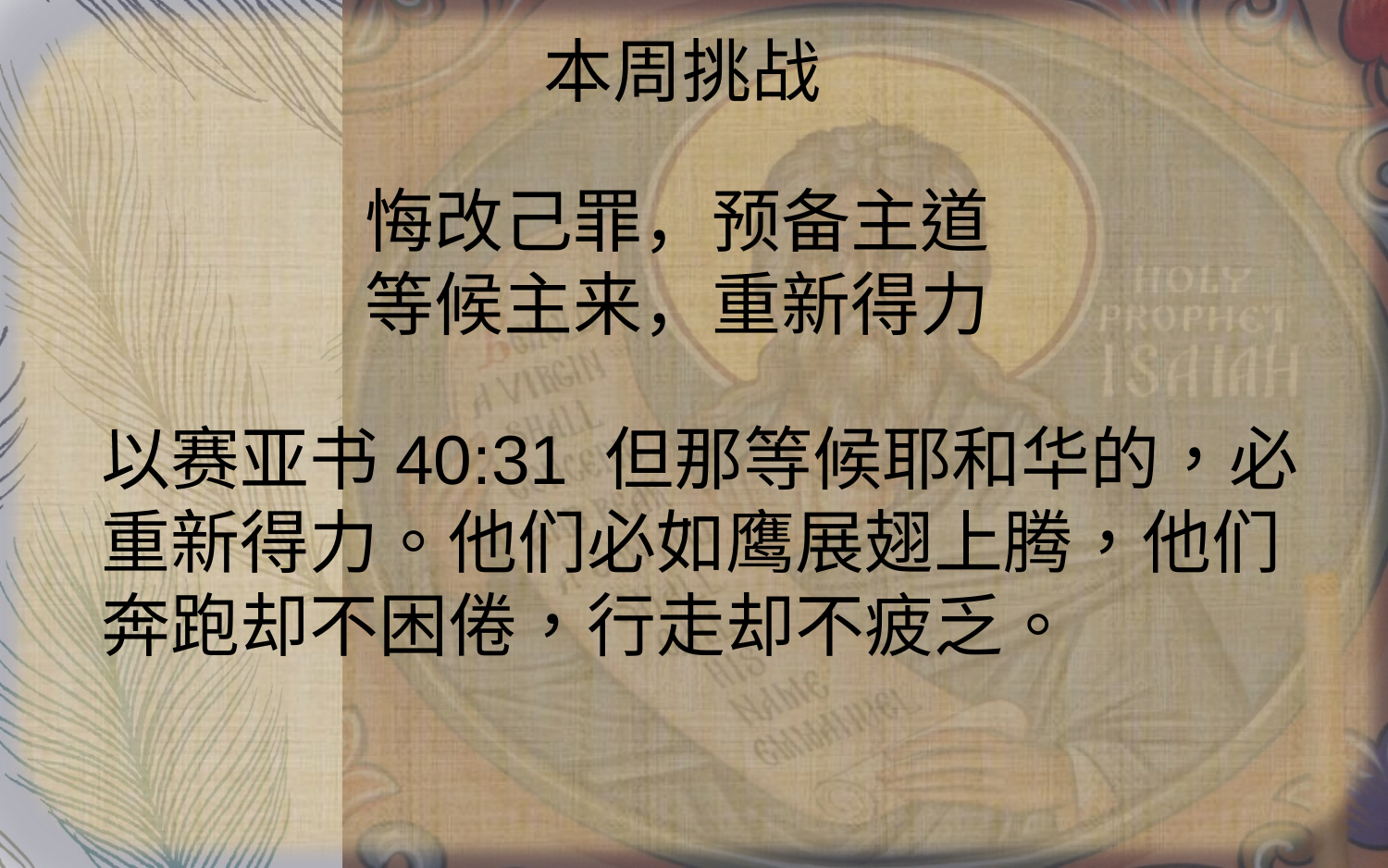

本周挑战
悔改己罪，预备主道
等候主来，重新得力
以赛亚书40:31 但那等候耶和华的，必重新得力。他们必如鹰展翅上腾，他们奔跑却不困倦，行走却不疲乏。